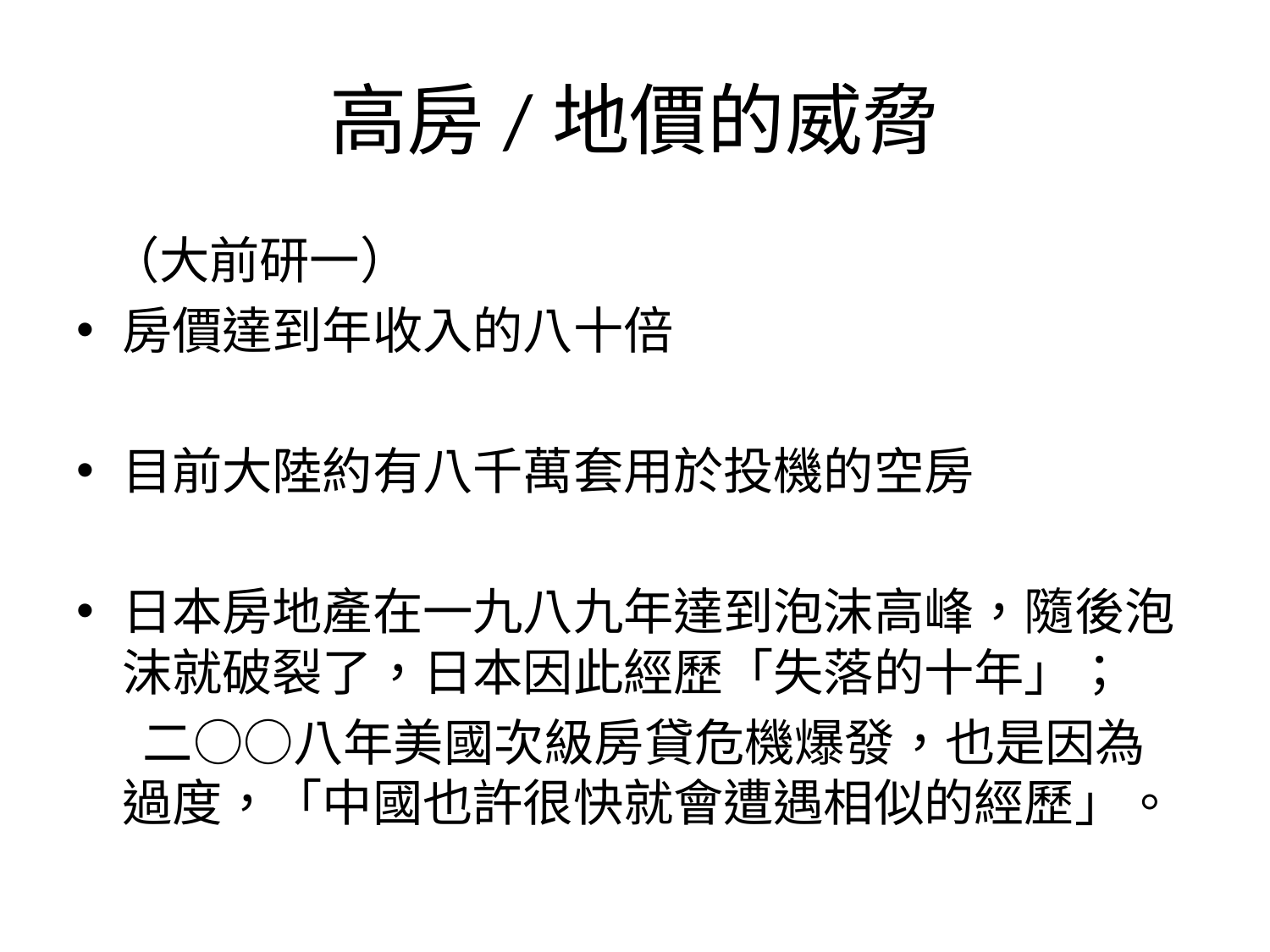

# 高房/地價的威脅
  （大前研一）
房價達到年收入的八十倍

目前大陸約有八千萬套用於投機的空房

日本房地產在一九八九年達到泡沫高峰，隨後泡沫就破裂了，日本因此經歷「失落的十年」；
     二○○八年美國次級房貸危機爆發，也是因為過度，「中國也許很快就會遭遇相似的經歷」。